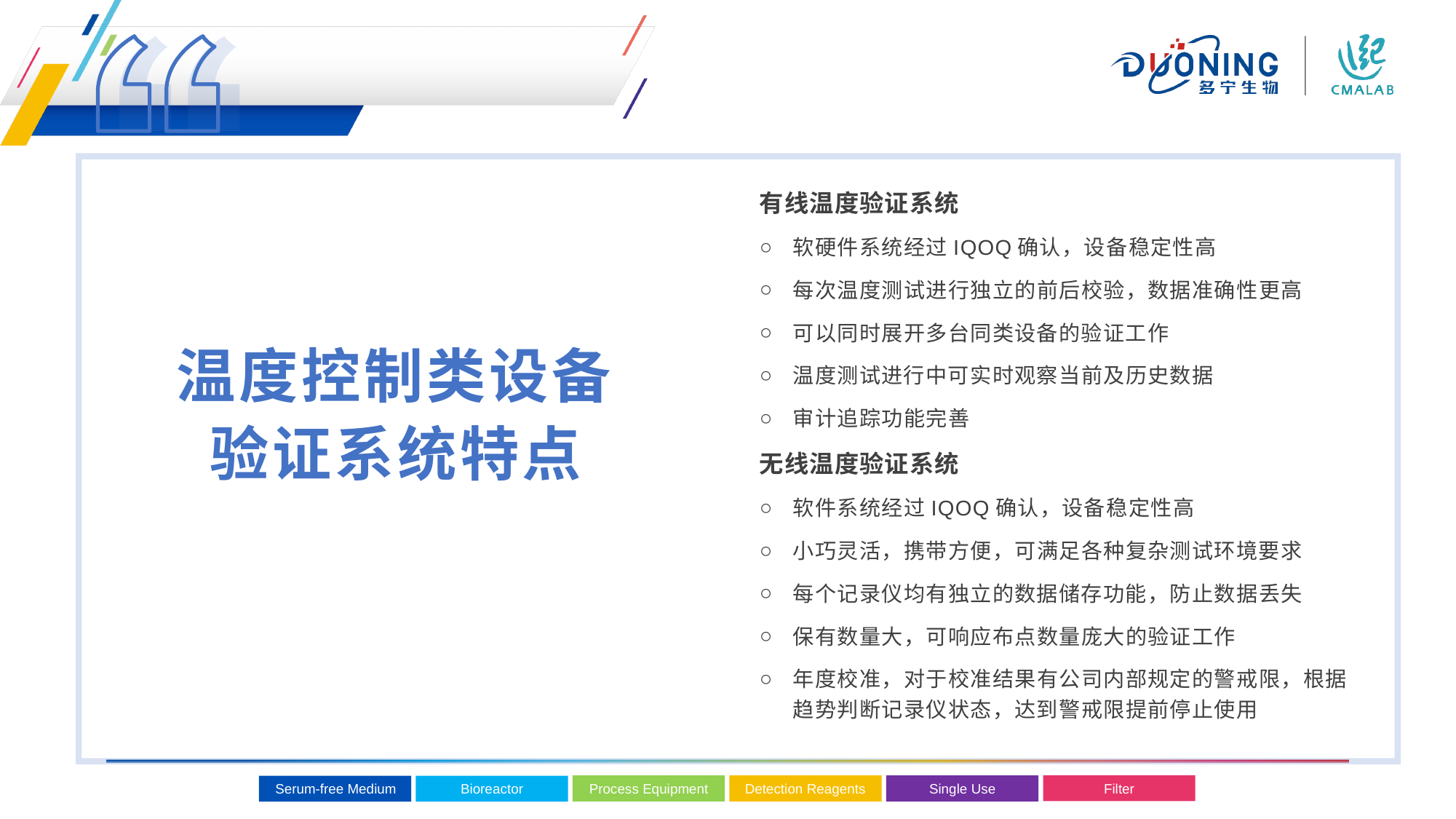

有线温度验证系统
软硬件系统经过IQOQ确认，设备稳定性高
每次温度测试进行独立的前后校验，数据准确性更高
可以同时展开多台同类设备的验证工作
温度测试进行中可实时观察当前及历史数据
审计追踪功能完善
无线温度验证系统
软件系统经过IQOQ确认，设备稳定性高
小巧灵活，携带方便，可满足各种复杂测试环境要求
每个记录仪均有独立的数据储存功能，防止数据丢失
保有数量大，可响应布点数量庞大的验证工作
年度校准，对于校准结果有公司内部规定的警戒限，根据趋势判断记录仪状态，达到警戒限提前停止使用
温度控制类设备验证系统特点